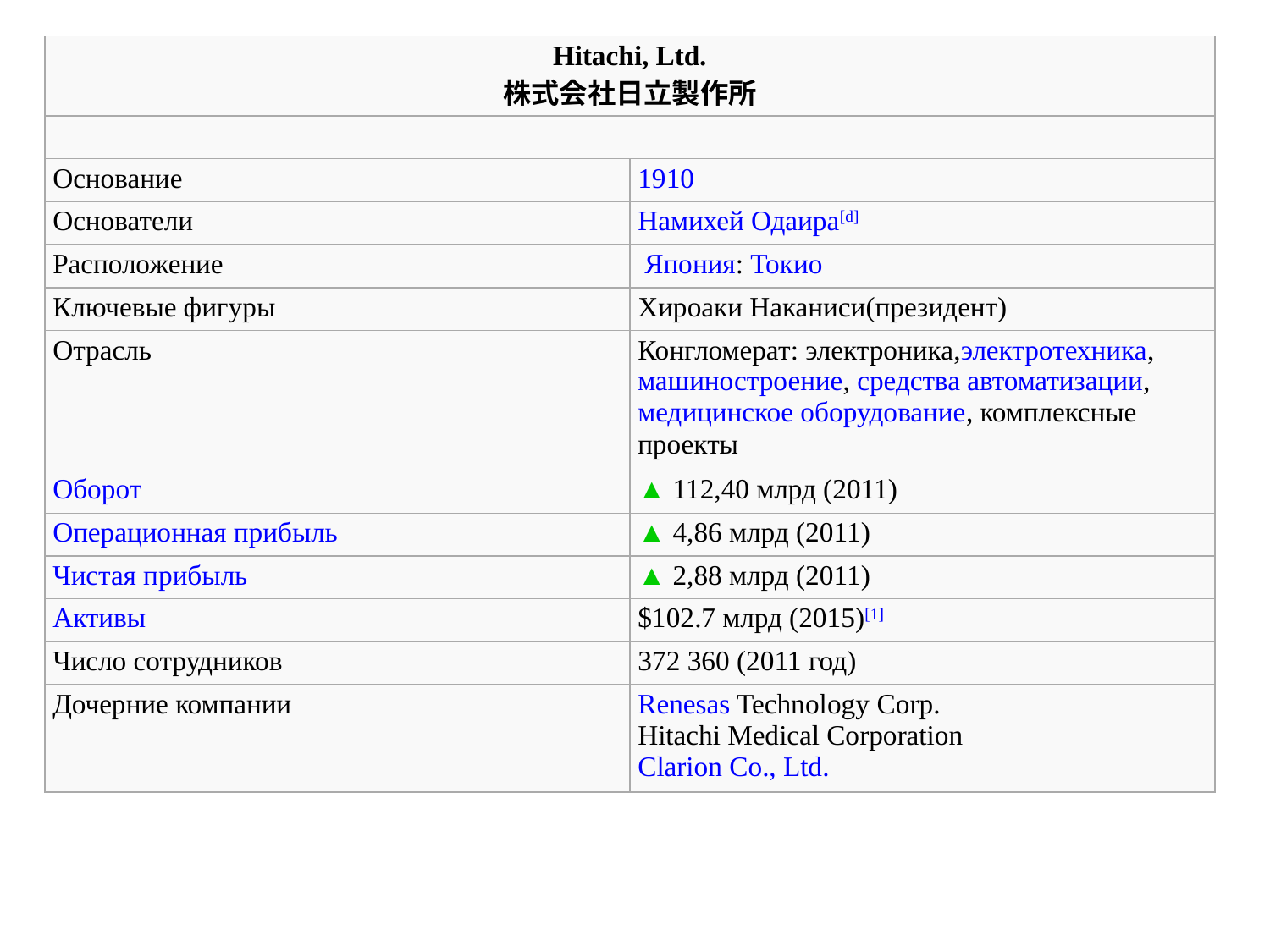

| Hitachi, Ltd. 株式会社日立製作所 |  |
| --- | --- |
|  |  |
| Основание | 1910 |
| Основатели | Намихей Одаира[d] |
| Расположение | Япония: Токио |
| Ключевые фигуры | Хироаки Наканиси(президент) |
| Отрасль | Конгломерат: электроника,электротехника,машиностроение, средства автоматизации, медицинское оборудование, комплексные проекты |
| Оборот | ▲ 112,40 млрд (2011) |
| Операционная прибыль | ▲ 4,86 млрд (2011) |
| Чистая прибыль | ▲ 2,88 млрд (2011) |
| Активы | $102.7 млрд (2015)[1] |
| Число сотрудников | 372 360 (2011 год) |
| Дочерние компании | Renesas Technology Corp. Hitachi Medical Corporation Clarion Co., Ltd. |